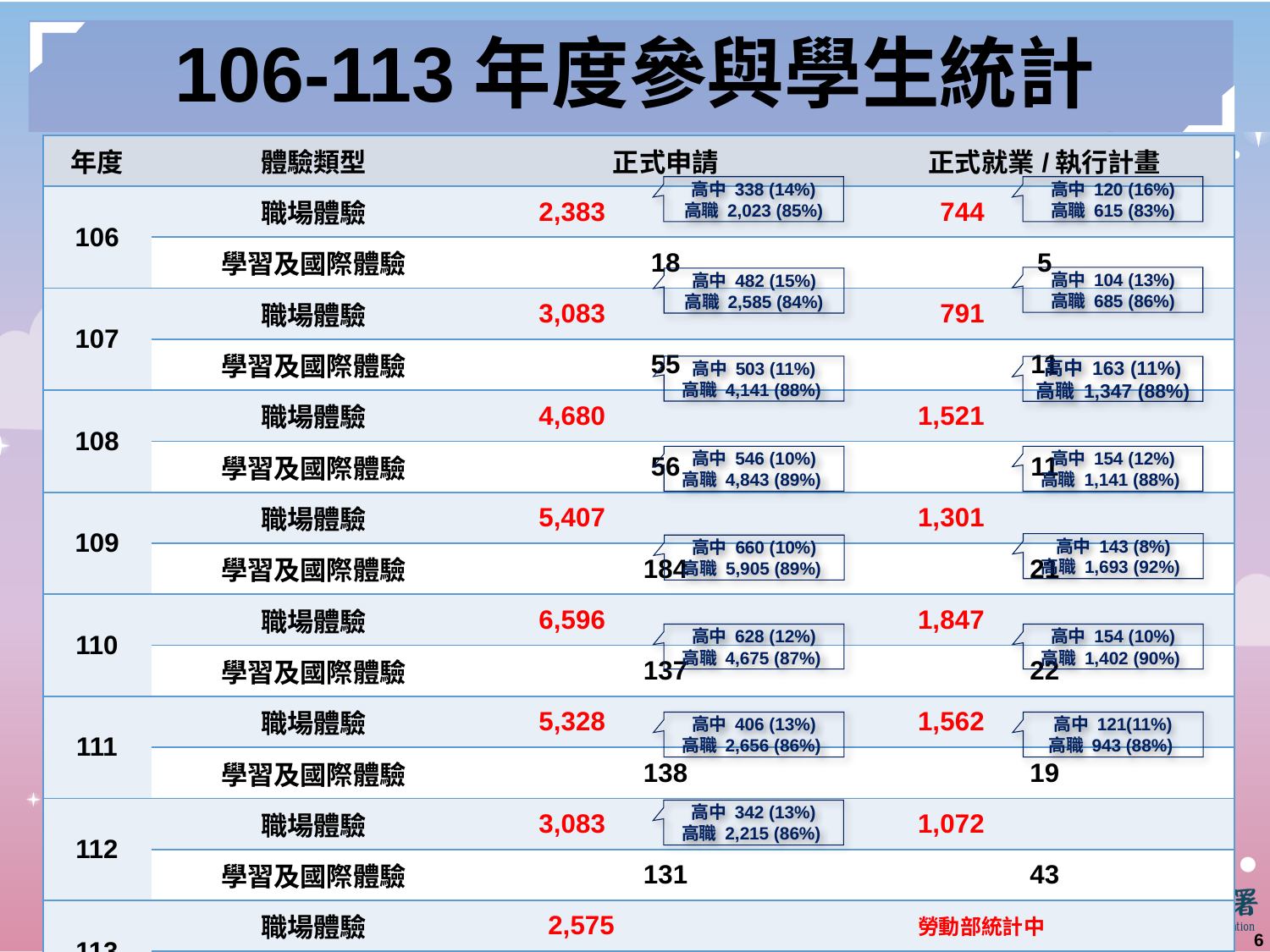

# 106-113年度參與學生統計
| 年度 | 體驗類型 | 正式申請 | 正式就業/執行計畫 |
| --- | --- | --- | --- |
| 106 | 職場體驗 | 2,383 | 744 |
|  | 學習及國際體驗 | 18 | 5 |
| 107 | 職場體驗 | 3,083 | 791 |
|  | 學習及國際體驗 | 55 | 11 |
| 108 | 職場體驗 | 4,680 | 1,521 |
|  | 學習及國際體驗 | 56 | 11 |
| 109 | 職場體驗 | 5,407 | 1,301 |
|  | 學習及國際體驗 | 184 | 21 |
| 110 | 職場體驗 | 6,596 | 1,847 |
|  | 學習及國際體驗 | 137 | 22 |
| 111 | 職場體驗 | 5,328 | 1,562 |
|  | 學習及國際體驗 | 138 | 19 |
| 112 | 職場體驗 | 3,083 | 1,072 |
|  | 學習及國際體驗 | 131 | 43 |
| 113 | 職場體驗 | 2,575 | 勞動部統計中 |
|  | 學習及國際體驗 | 148 | 59 |
高中 120 (16%)
高職 615 (83%)
高中 338 (14%)
高職 2,023 (85%)
高中 482 (15%)
高職 2,585 (84%)
高中 104 (13%)
高職 685 (86%)
高中 503 (11%)
高職 4,141 (88%)
高中 163 (11%)
高職 1,347 (88%)
高中 546 (10%)
高職 4,843 (89%)
高中 154 (12%)
高職 1,141 (88%)
高中 143 (8%)
高職 1,693 (92%)
高中 660 (10%)
高職 5,905 (89%)
高中 628 (12%)
高職 4,675 (87%)
高中 154 (10%)
高職 1,402 (90%)
高中 406 (13%)
高職 2,656 (86%)
高中 121(11%)
高職 943 (88%)
高中 342 (13%)
高職 2,215 (86%)
6